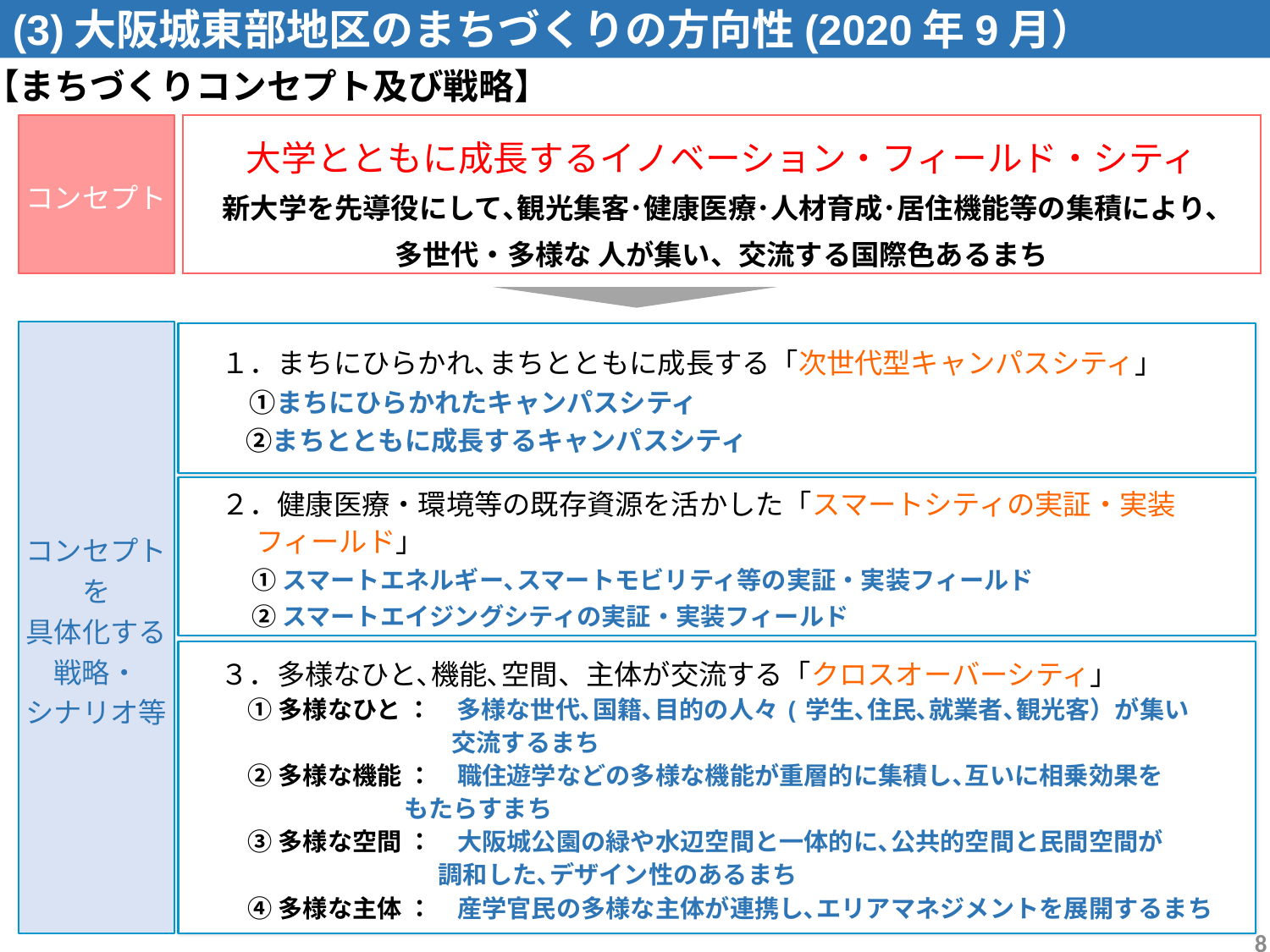

(3)大阪城東部地区のまちづくりの方向性(2020年9月）
【まちづくりコンセプト及び戦略】
コンセプト
大学とともに成長するイノベーション・フィールド・シティ
新大学を先導役にして､観光集客･健康医療･人材育成･居住機能等の集積により､
多世代・多様な 人が集い、交流する国際色あるまち

コンセプトを
具体化する
戦略・
シナリオ等
　１．まちにひらかれ､まちとともに成長する「次世代型キャンパスシティ」
    　①まちにひらかれたキャンパスシティ
　　②まちとともに成長するキャンパスシティ
　２．健康医療・環境等の既存資源を活かした「スマートシティの実証・実装
　　 フィールド」
①スマートエネルギー､スマートモビリティ等の実証・実装フィールド
②スマートエイジングシティの実証・実装フィールド
　３．多様なひと､機能､空間、主体が交流する「クロスオーバーシティ」
①多様なひと ：　多様な世代､国籍､目的の人々(学生､住民､就業者､観光客）が集い
　　　　　　　　 交流するまち
②多様な機能 ：　職住遊学などの多様な機能が重層的に集積し､互いに相乗効果を
         　　　　もたらすまち
③多様な空間 ：　大阪城公園の緑や水辺空間と一体的に､公共的空間と民間空間が
　　　　　   　　調和した､デザイン性のあるまち
④多様な主体 ：　産学官民の多様な主体が連携し､エリアマネジメントを展開するまち
8